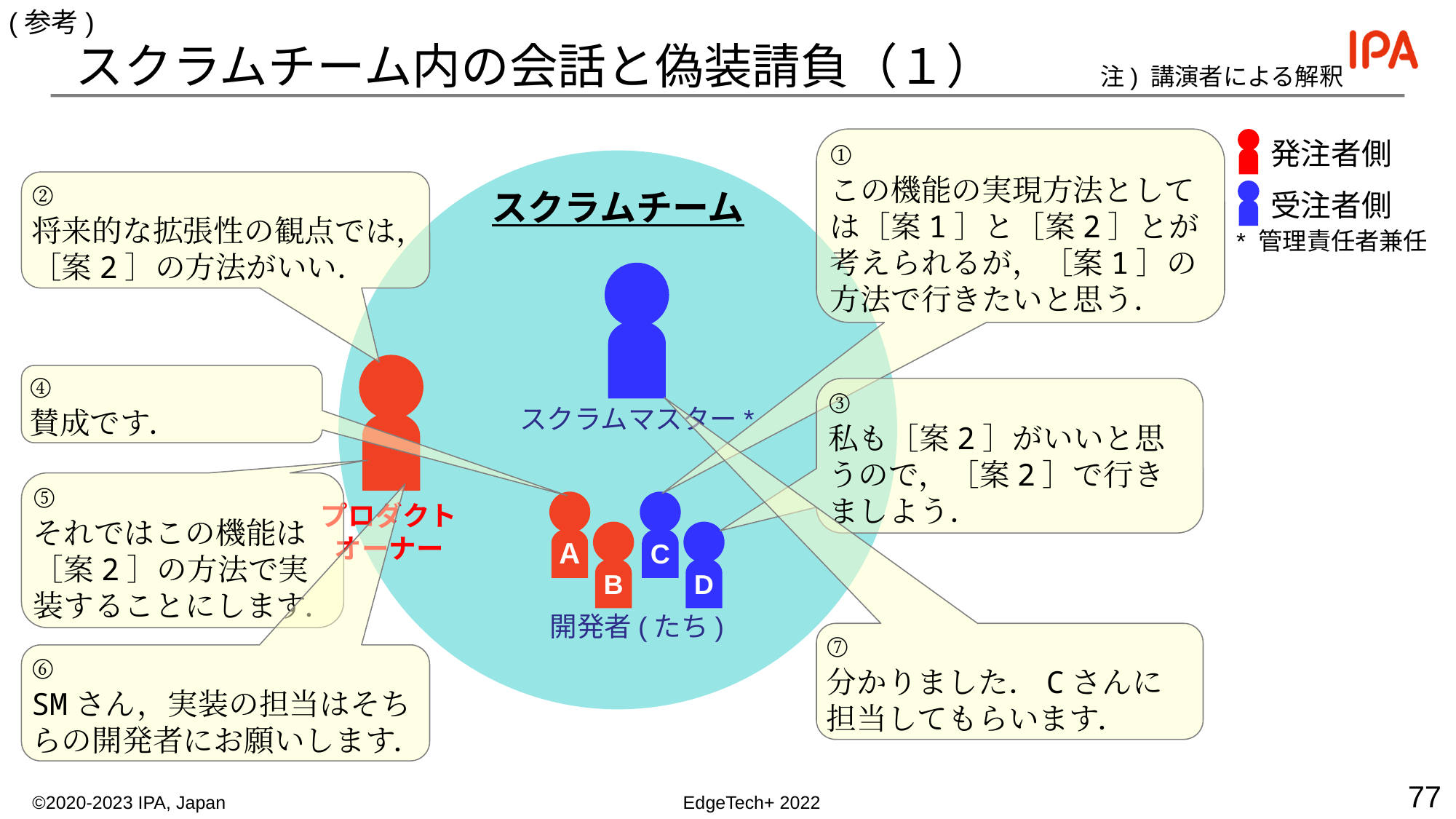

(参考)
# スクラムチーム内の会話と偽装請負（１）
注) 講演者による解釈
①
この機能の実現方法としては［案1］と［案2］とが考えられるが，［案1］の方法で行きたいと思う．

発注者側

受注者側
* 管理責任者兼任

スクラムチーム

スクラムマスター*

プロダクト
オーナー

Ａ
C
B
D
開発者(たち)
②
将来的な拡張性の観点では，［案2］の方法がいい．
④
賛成です．
③
私も［案2］がいいと思うので，［案2］で行きましよう．
⑤
それではこの機能は［案2］の方法で実装することにします．
⑦
分かりました．Cさんに担当してもらいます．
⑥
SMさん，実装の担当はそちらの開発者にお願いします．
©2020-2023 IPA, Japan
EdgeTech+ 2022